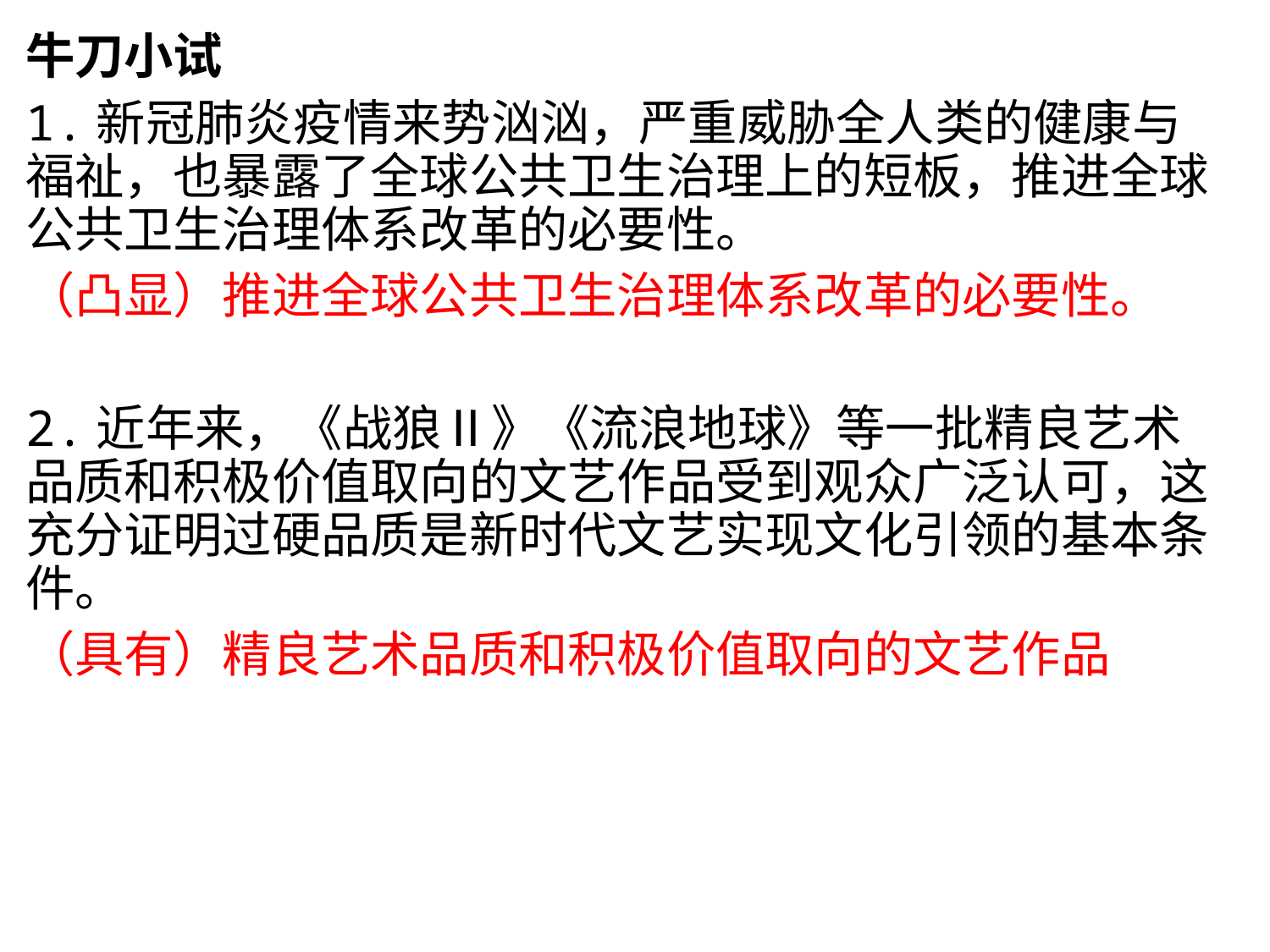

牛刀小试
1.新冠肺炎疫情来势汹汹，严重威胁全人类的健康与福祉，也暴露了全球公共卫生治理上的短板，推进全球公共卫生治理体系改革的必要性。
（凸显）推进全球公共卫生治理体系改革的必要性。

2.近年来，《战狼Ⅱ》《流浪地球》等一批精良艺术品质和积极价值取向的文艺作品受到观众广泛认可，这充分证明过硬品质是新时代文艺实现文化引领的基本条件。
（具有）精良艺术品质和积极价值取向的文艺作品